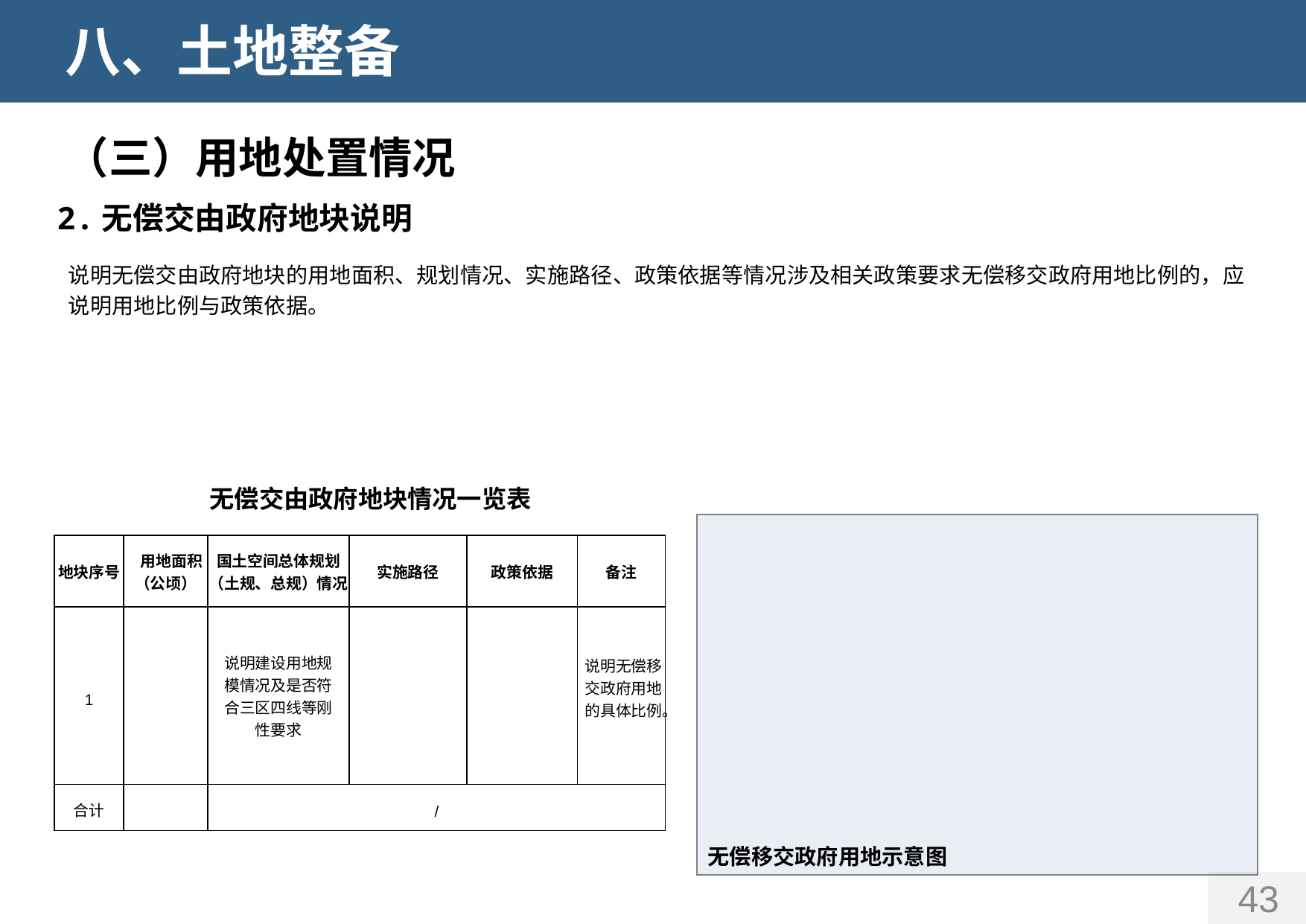

八、土地整备
（三）用地处置情况
2.无偿交由政府地块说明
说明无偿交由政府地块的用地面积、规划情况、实施路径、政策依据等情况涉及相关政策要求无偿移交政府用地比例的，应说明用地比例与政策依据。
无偿交由政府地块情况一览表

| 地块序号 | 用地面积 （公顷） | 国土空间总体规划（土规、总规）情况 | 实施路径 | 政策依据 | 备注 |
| --- | --- | --- | --- | --- | --- |
| 1 |  | 说明建设用地规模情况及是否符合三区四线等刚性要求 |  |  | 说明无偿移交政府用地的具体比例。 |
| 合计 |  | / |  |  |  |
无偿移交政府用地示意图
43